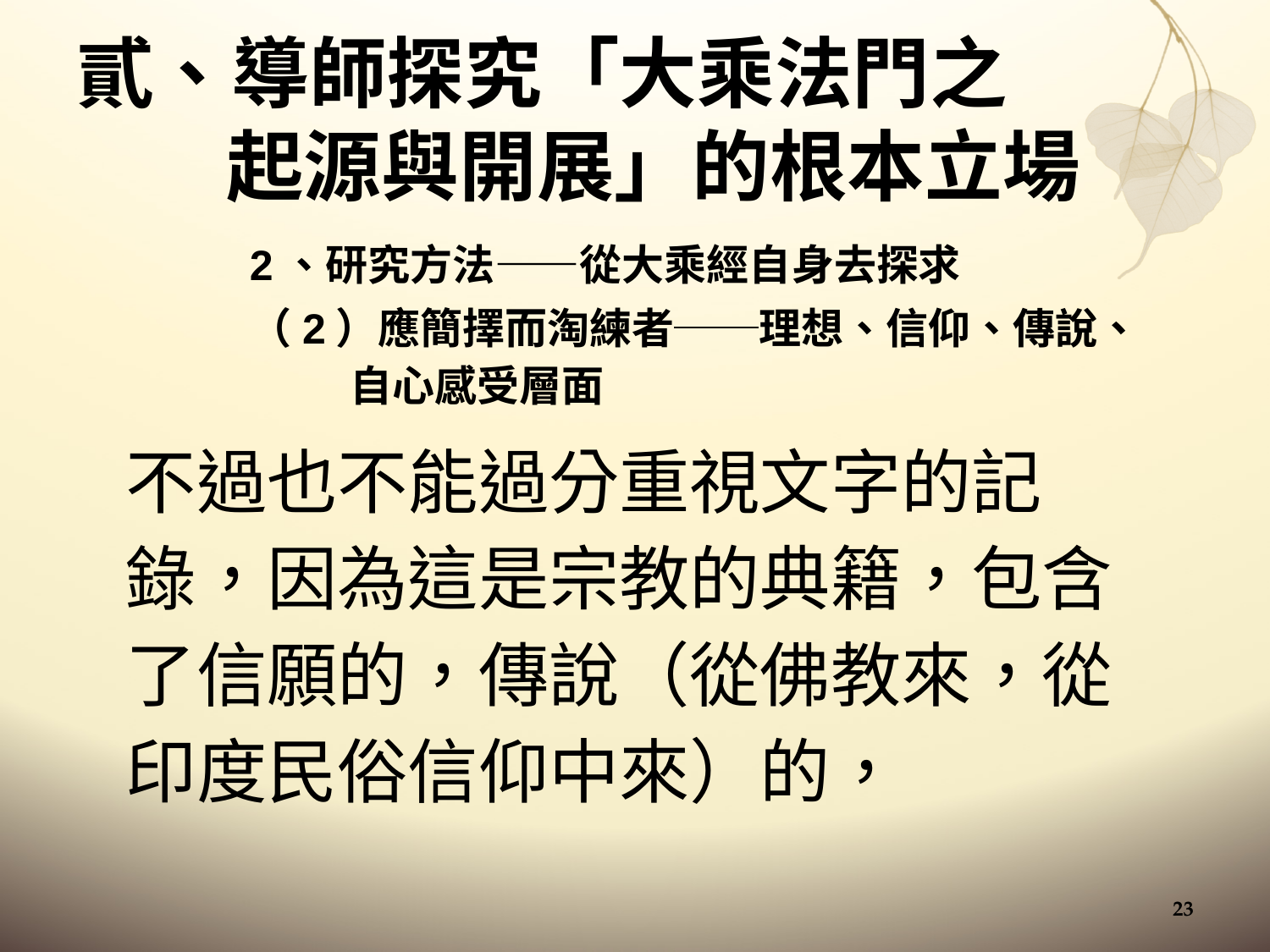

# 貳、導師探究「大乘法門之起源與開展」的根本立場
2、研究方法——從大乘經自身去探求
（2）應簡擇而淘練者──理想、信仰、傳說、自心感受層面
不過也不能過分重視文字的記錄，因為這是宗教的典籍，包含了信願的，傳說（從佛教來，從印度民俗信仰中來）的，
23